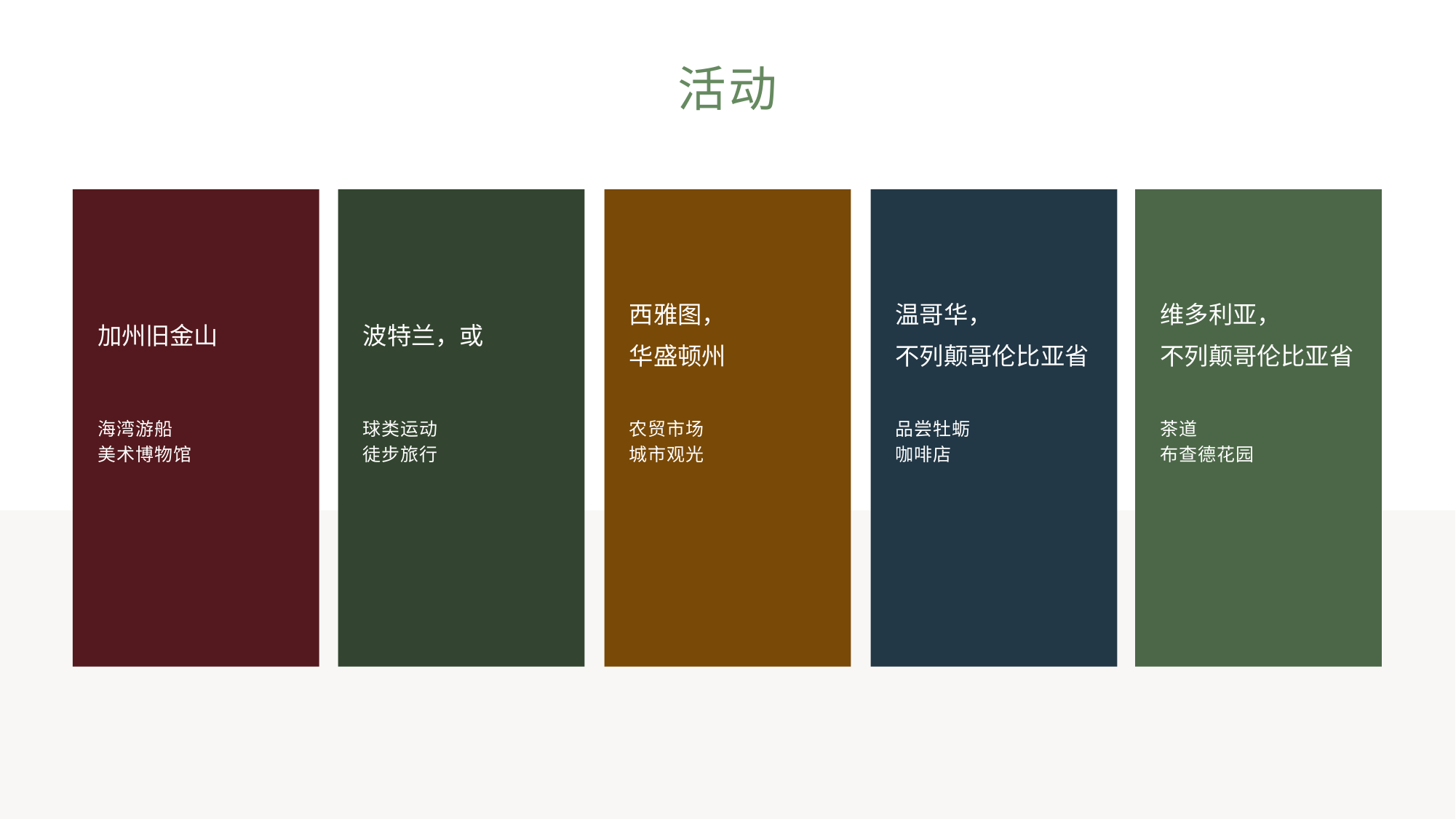

# 活动
加州旧金山
波特兰，或
西雅图，
华盛顿州
温哥华，
不列颠哥伦比亚省
维多利亚，
不列颠哥伦比亚省
海湾游船
美术博物馆
球类运动
徒步旅行
农贸市场
城市观光
品尝牡蛎
咖啡店
茶道
布查德花园